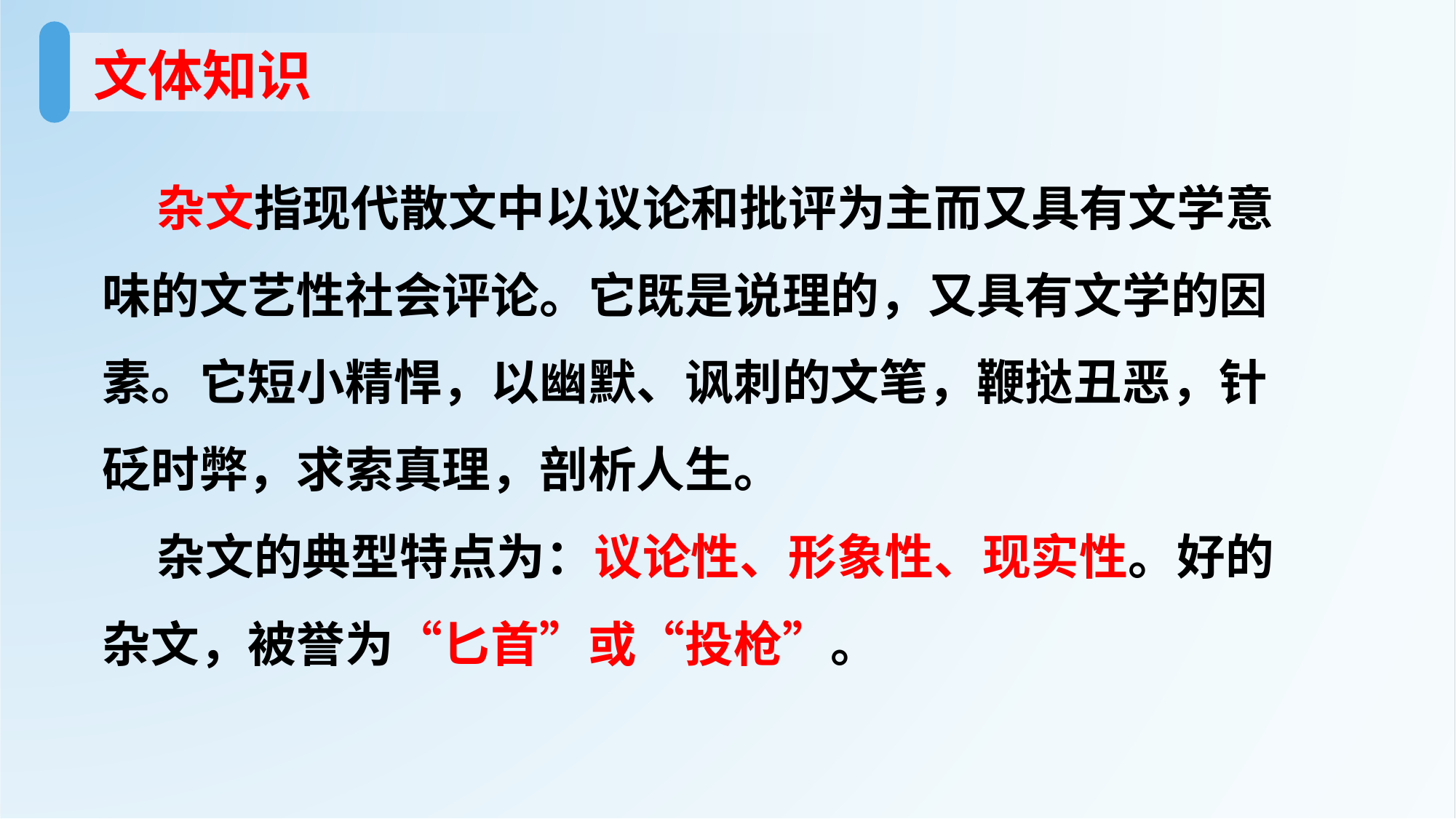

文体知识
杂文指现代散文中以议论和批评为主而又具有文学意味的文艺性社会评论。它既是说理的，又具有文学的因素。它短小精悍，以幽默、讽刺的文笔，鞭挞丑恶，针砭时弊，求索真理，剖析人生。
杂文的典型特点为：议论性、形象性、现实性。好的杂文，被誉为“匕首”或“投枪”。